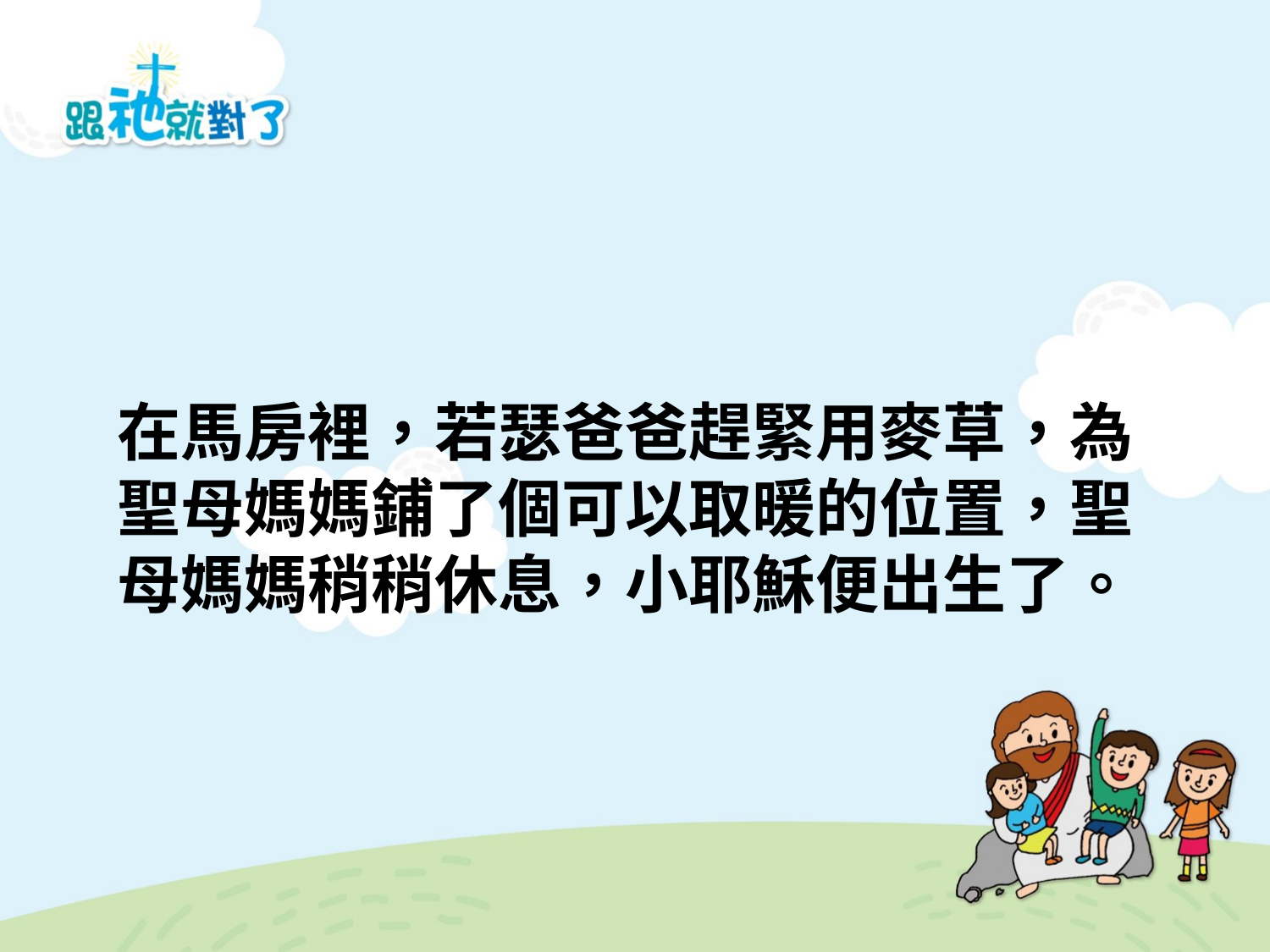

在馬房裡，若瑟爸爸趕緊用麥草，為聖母媽媽鋪了個可以取暖的位置，聖母媽媽稍稍休息，小耶穌便出生了。